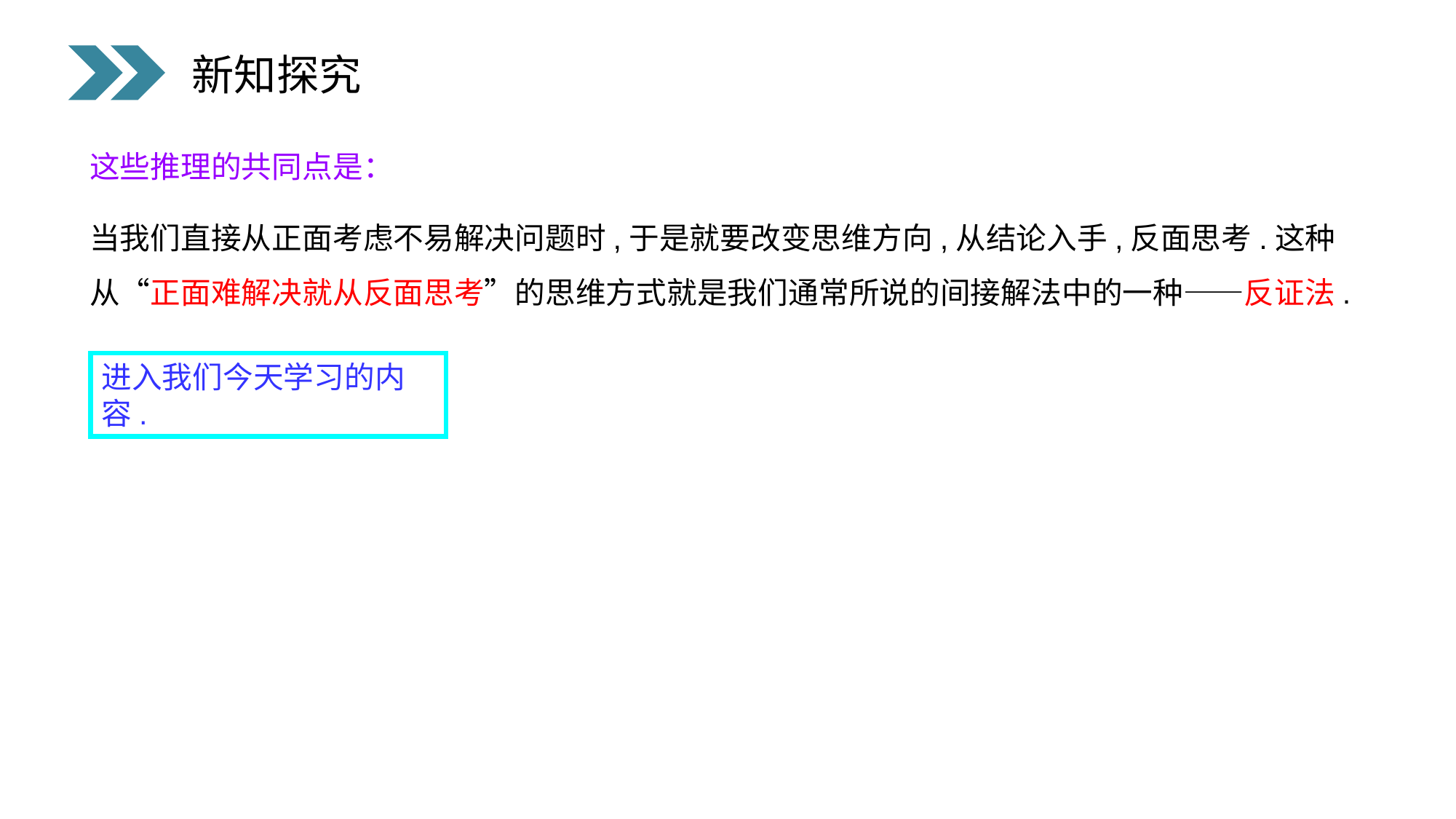

新知探究
这些推理的共同点是：
当我们直接从正面考虑不易解决问题时,于是就要改变思维方向,从结论入手,反面思考.这种从“正面难解决就从反面思考”的思维方式就是我们通常所说的间接解法中的一种——反证法.
进入我们今天学习的内容.